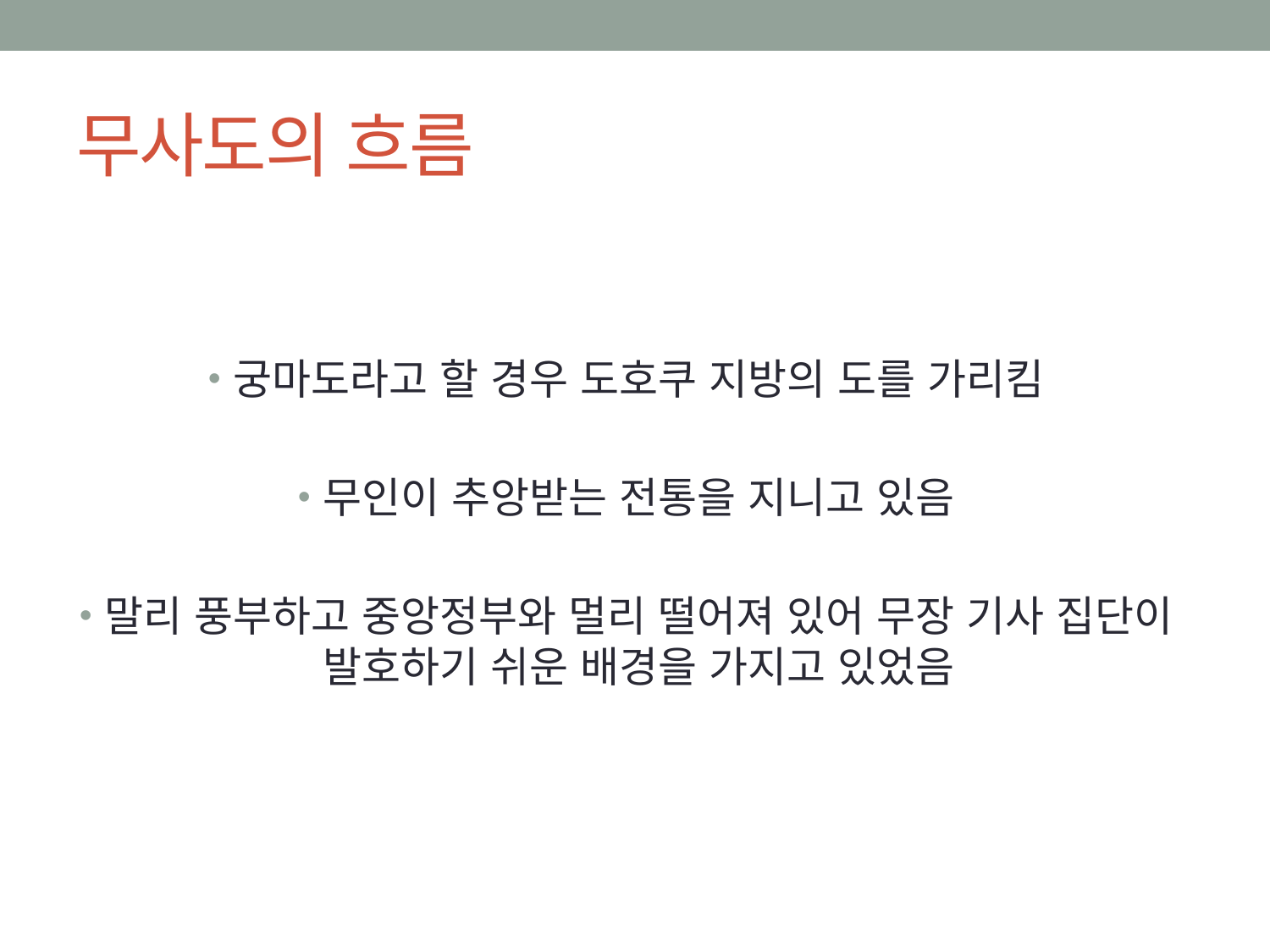

# 무사도의 흐름
궁마도라고 할 경우 도호쿠 지방의 도를 가리킴

무인이 추앙받는 전통을 지니고 있음

말리 풍부하고 중앙정부와 멀리 떨어져 있어 무장 기사 집단이 발호하기 쉬운 배경을 가지고 있었음